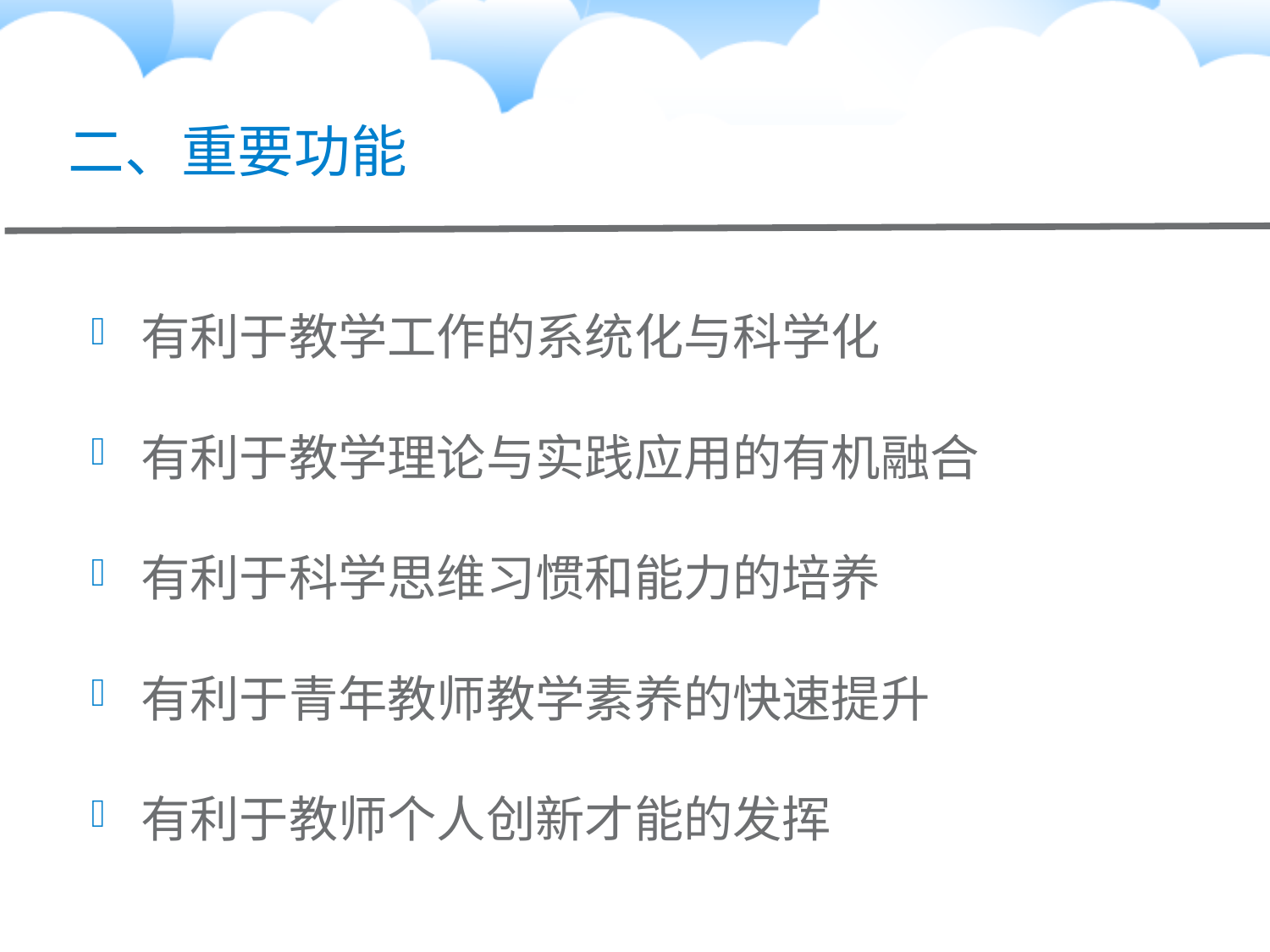

# 二、重要功能
有利于教学工作的系统化与科学化
有利于教学理论与实践应用的有机融合
有利于科学思维习惯和能力的培养
有利于青年教师教学素养的快速提升
有利于教师个人创新才能的发挥